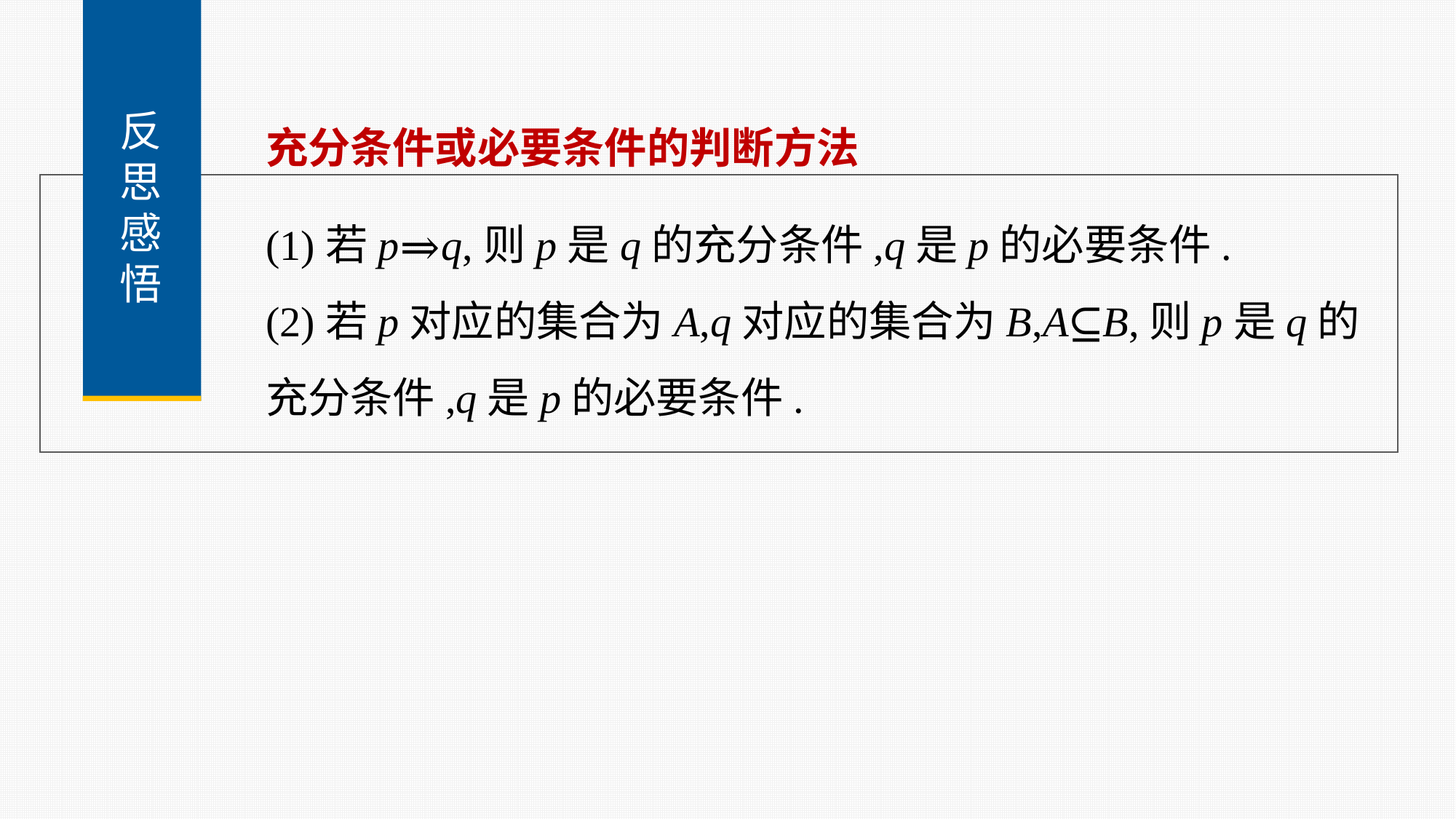

反
思
感
悟

充分条件或必要条件的判断方法

(1)若p⇒q,则p是q的充分条件,q是p的必要条件.
(2)若p对应的集合为A,q对应的集合为B,A⊆B,则p是q的充分条件,q是p的必要条件.